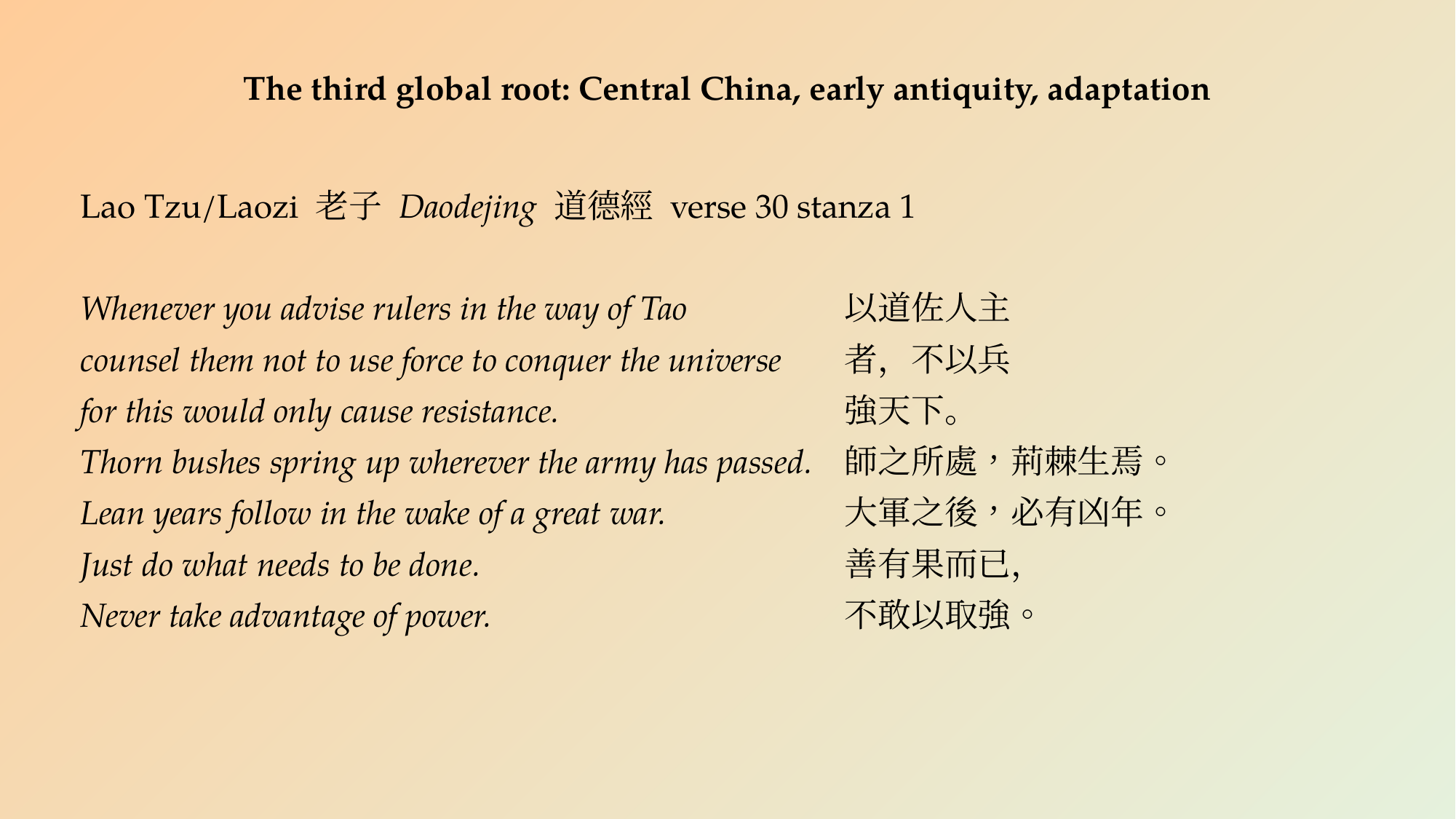

# The third global root: Central China, early antiquity, adaptation
Lao Tzu/Laozi 老子 Daodejing 道德經 verse 30 stanza 1

Whenever you advise rulers in the way of Tao  		以道佐人主
counsel them not to use force to conquer the universe	者，不以兵
for this would only cause resistance.			強天下。
Thorn bushes spring up wherever the army has passed.	師之所處，荊棘生焉。
Lean years follow in the wake of a great war.		大軍之後，必有凶年。
Just do what needs to be done.				善有果而已，
Never take advantage of power.				不敢以取強。